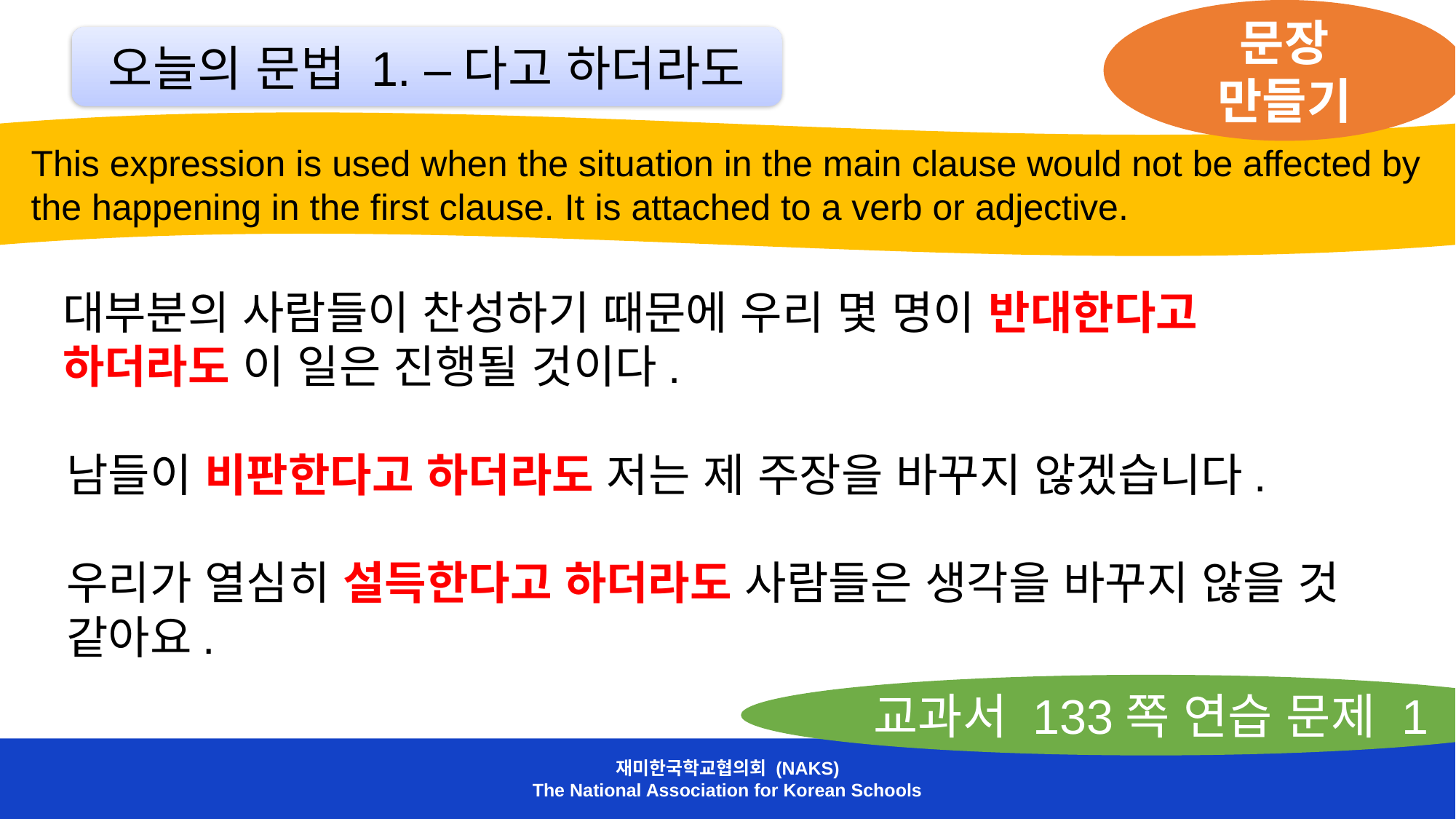

문장 만들기
오늘의 문법 1. –다고 하더라도
  This expression is used when the situation in the main clause would not be affected by
  the happening in the first clause. It is attached to a verb or adjective.
대부분의 사람들이 찬성하기 때문에 우리 몇 명이 반대한다고 하더라도 이 일은 진행될 것이다.
남들이 비판한다고 하더라도 저는 제 주장을 바꾸지 않겠습니다.
우리가 열심히 설득한다고 하더라도 사람들은 생각을 바꾸지 않을 것 같아요.
교과서 133쪽 연습 문제 1
재미한국학교협의회 (NAKS)
The National Association for Korean Schools